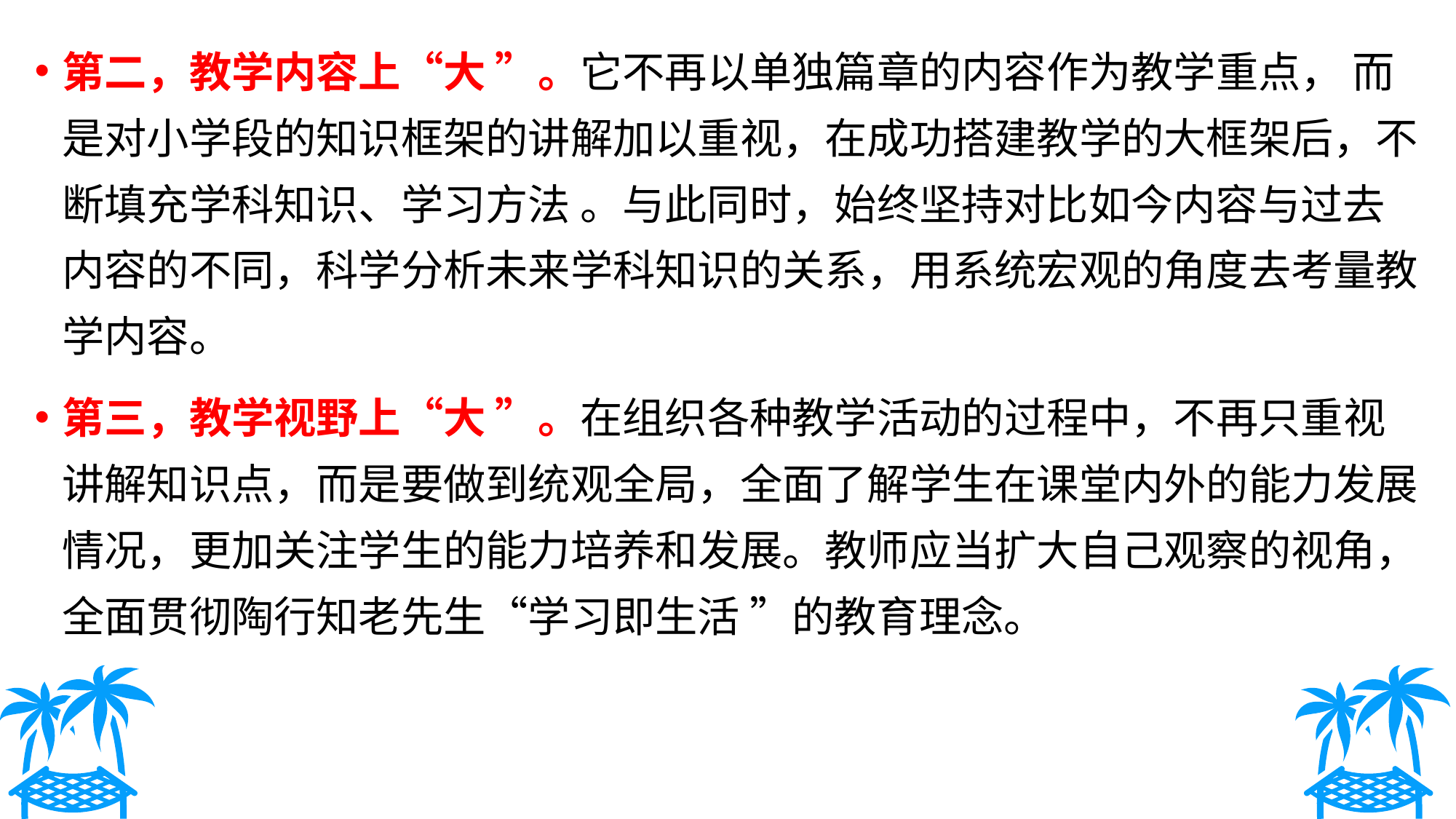

第二，教学内容上“大 ”。它不再以单独篇章的内容作为教学重点， 而是对小学段的知识框架的讲解加以重视，在成功搭建教学的大框架后，不断填充学科知识、学习方法 。与此同时，始终坚持对比如今内容与过去内容的不同，科学分析未来学科知识的关系，用系统宏观的角度去考量教学内容。
第三，教学视野上“大 ”。在组织各种教学活动的过程中，不再只重视讲解知识点，而是要做到统观全局，全面了解学生在课堂内外的能力发展情况，更加关注学生的能力培养和发展。教师应当扩大自己观察的视角，全面贯彻陶行知老先生“学习即生活 ”的教育理念。